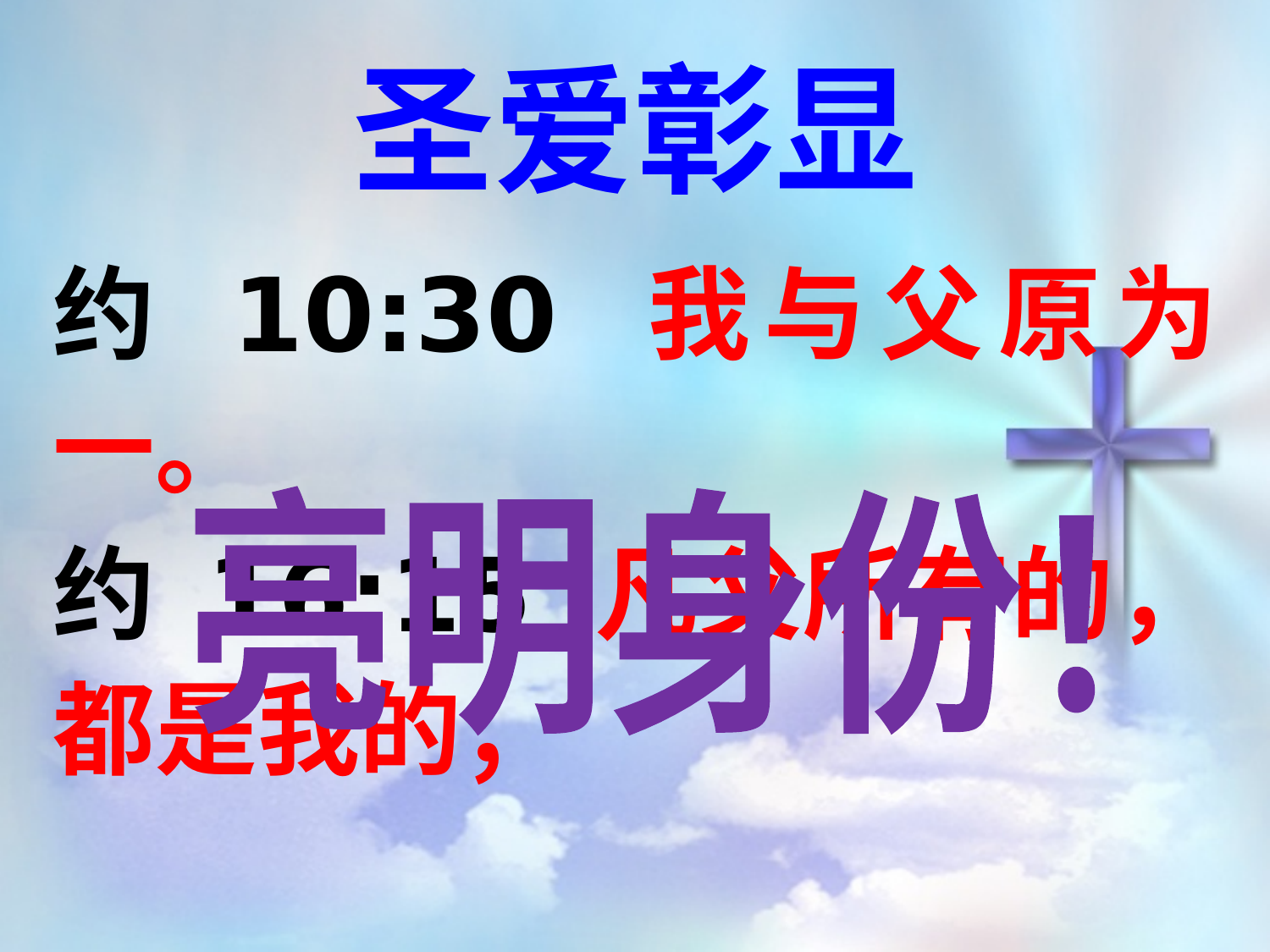

圣爱彰显
约 10:30 我与父原为一。
约 16:15 凡父所有的，都是我的；
亮明身份！